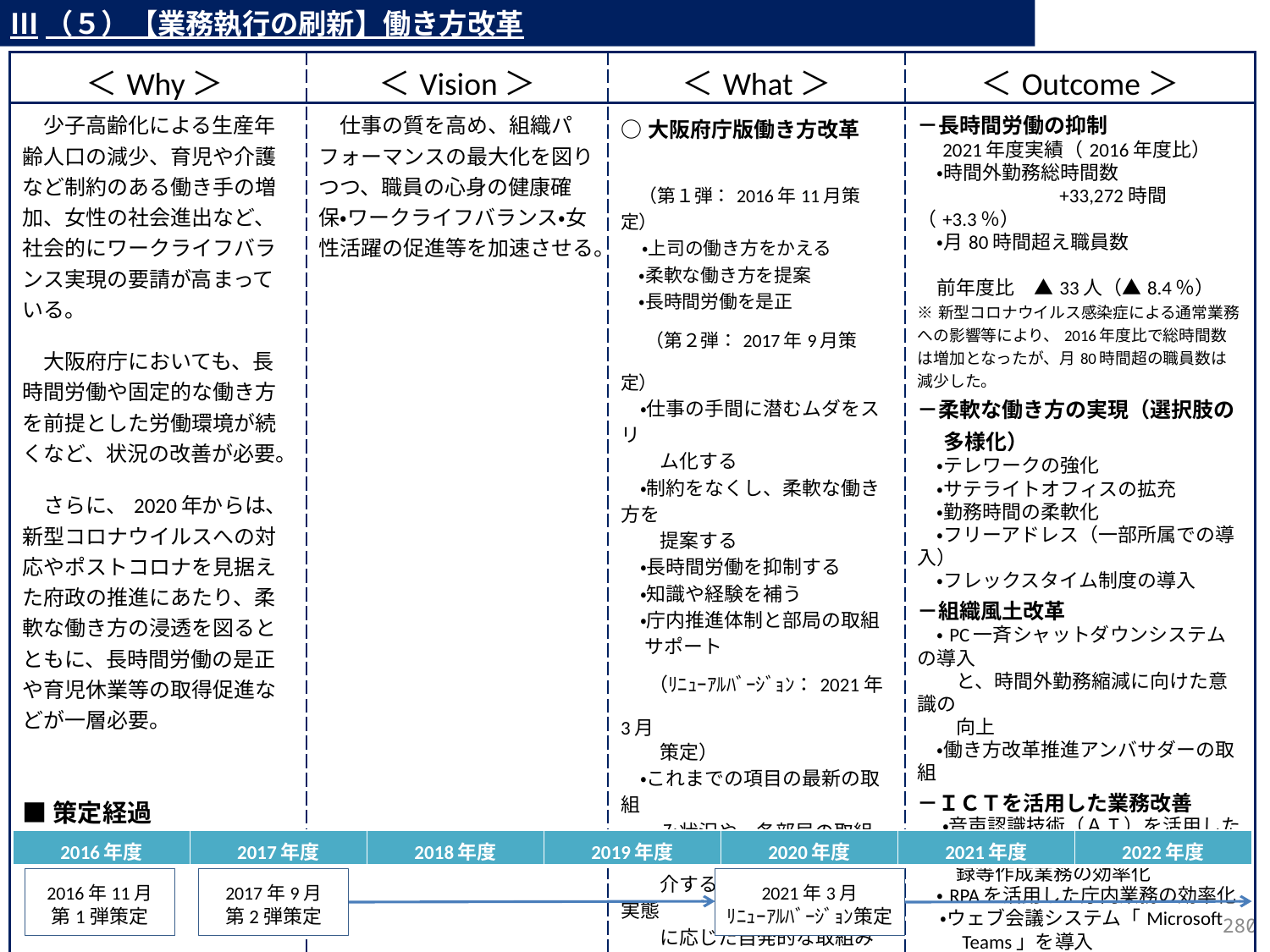

Ⅲ（５）【業務執行の刷新】働き方改革
| ＜Why＞ | ＜Vision＞ | ＜What＞ | ＜Outcome＞ |
| --- | --- | --- | --- |
| 少子高齢化による生産年齢人口の減少、育児や介護など制約のある働き手の増加、女性の社会進出など、社会的にワークライフバランス実現の要請が高まっている。 　大阪府庁においても、長時間労働や固定的な働き方を前提とした労働環境が続くなど、状況の改善が必要。 　さらに、2020年からは、新型コロナウイルスへの対応やポストコロナを見据えた府政の推進にあたり、柔軟な働き方の浸透を図るとともに、長時間労働の是正や育児休業等の取得促進などが一層必要。 | 仕事の質を高め、組織パフォーマンスの最大化を図りつつ、職員の心身の健康確保・ワークライフバランス・女性活躍の促進等を加速させる。 | ○大阪府庁版働き方改革　　　　　　　 　（第１弾：2016年11月策定） 　・上司の働き方をかえる 　・柔軟な働き方を提案 　・長時間労働を是正 　（第２弾：2017年9月策定） 　・仕事の手間に潜むムダをスリ 　　ム化する 　・制約をなくし、柔軟な働き方を 　　提案する 　・長時間労働を抑制する 　・知識や経験を補う 　・庁内推進体制と部局の取組 　 サポート 　（ﾘﾆｭｰｱﾙﾊﾞｰｼﾞｮﾝ：2021年3月 　　策定） 　・これまでの項目の最新の取組 　　み状況や、各部局の取組を紹 　　介することで、職場環境・実態 　　に応じた自発的な取組みの促 　　進と横展開をめざす。 | －長時間労働の抑制 　2021年度実績（2016年度比） 　・時間外勤務総時間数　 　　　　　　　+33,272時間（+3.3％） 　・月80時間超え職員数　　　　　　　　　　　　　 　前年度比　▲33人（▲8.4％） ※新型コロナウイルス感染症による通常業務への影響等により、2016年度比で総時間数は増加となったが、月80時間超の職員数は減少した。 －柔軟な働き方の実現（選択肢の 　 多様化） 　・テレワークの強化 　・サテライトオフィスの拡充 　・勤務時間の柔軟化 　・フリーアドレス（一部所属での導入） 　・フレックスタイム制度の導入 －組織風土改革 　・PC一斉シャットダウンシステムの導入 　　と、時間外勤務縮減に向けた意識の 　　向上 　・働き方改革推進アンバサダーの取組 －ＩＣＴを活用した業務改善 　・音声認識技術（ＡＩ）を活用した議事 　　録等作成業務の効率化 　・RPAを活用した庁内業務の効率化 　・ウェブ会議システム「Microsoft 　　Teams」を導入 など |
■策定経過
| 2016年度 | 2017年度 | 2018年度 | 2019年度 | 2020年度 | 2021年度 | 2022年度 |
| --- | --- | --- | --- | --- | --- | --- |
2016年11月
第1弾策定
2017年9月
第2弾策定
2021年3月
ﾘﾆｭｰｱﾙﾊﾞｰｼﾞｮﾝ策定
280